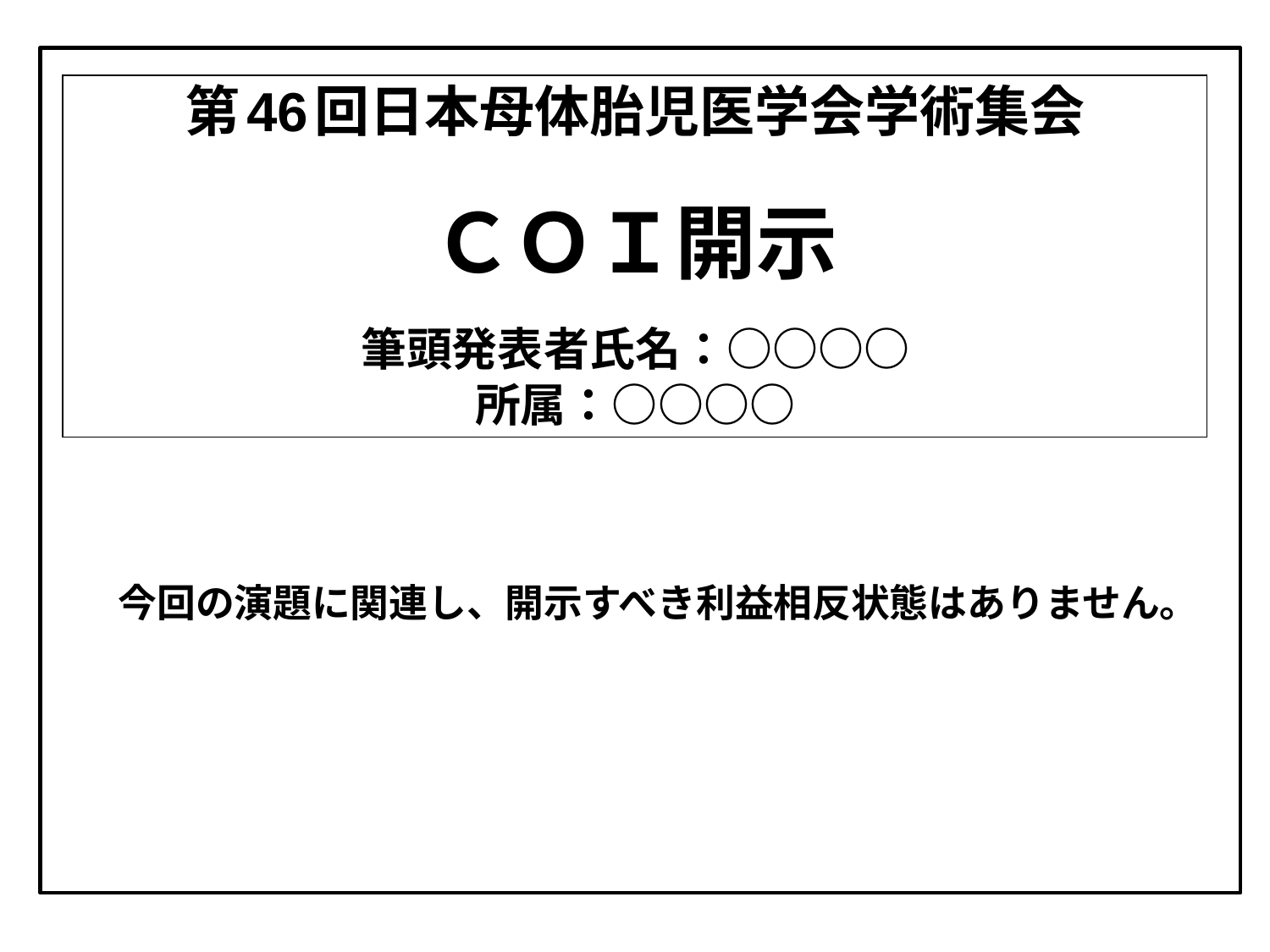

第46回日本母体胎児医学会学術集会
ＣＯＩ開示
　
筆頭発表者氏名：○○○○
所属：○○○○

今回の演題に関連し、開示すべき利益相反状態はありません。